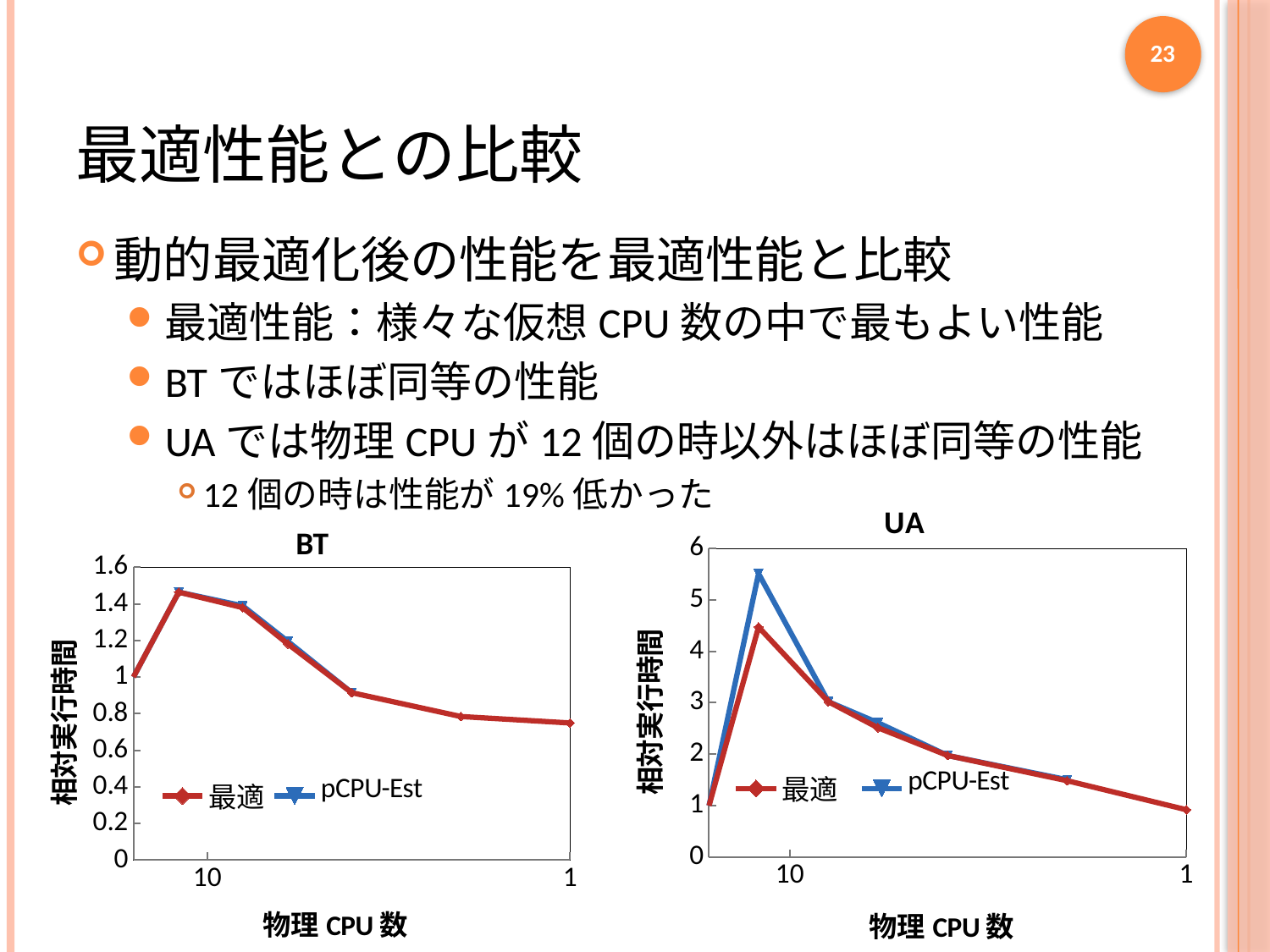

23
# 最適性能との比較
動的最適化後の性能を最適性能と比較
最適性能：様々な仮想CPU数の中で最もよい性能
BTではほぼ同等の性能
UAでは物理CPUが12個の時以外はほぼ同等の性能
12個の時は性能が19%低かった

### Chart: UA

| Category |  |  |
|---|---|---|

### Chart: BT

| Category |  |  |
|---|---|---|